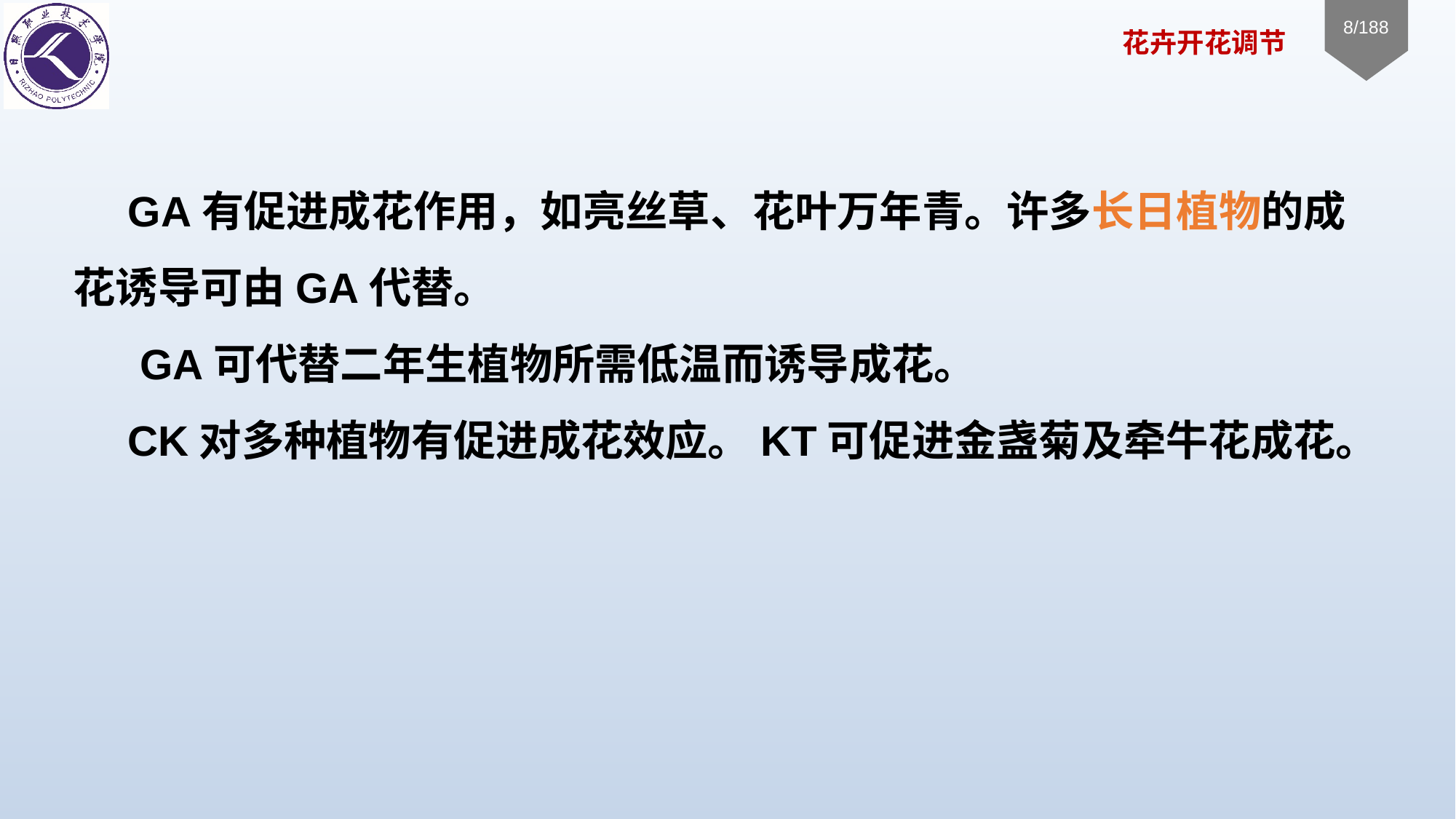

GA有促进成花作用，如亮丝草、花叶万年青。许多长日植物的成花诱导可由GA代替。
 GA可代替二年生植物所需低温而诱导成花。
CK对多种植物有促进成花效应。KT可促进金盏菊及牵牛花成花。